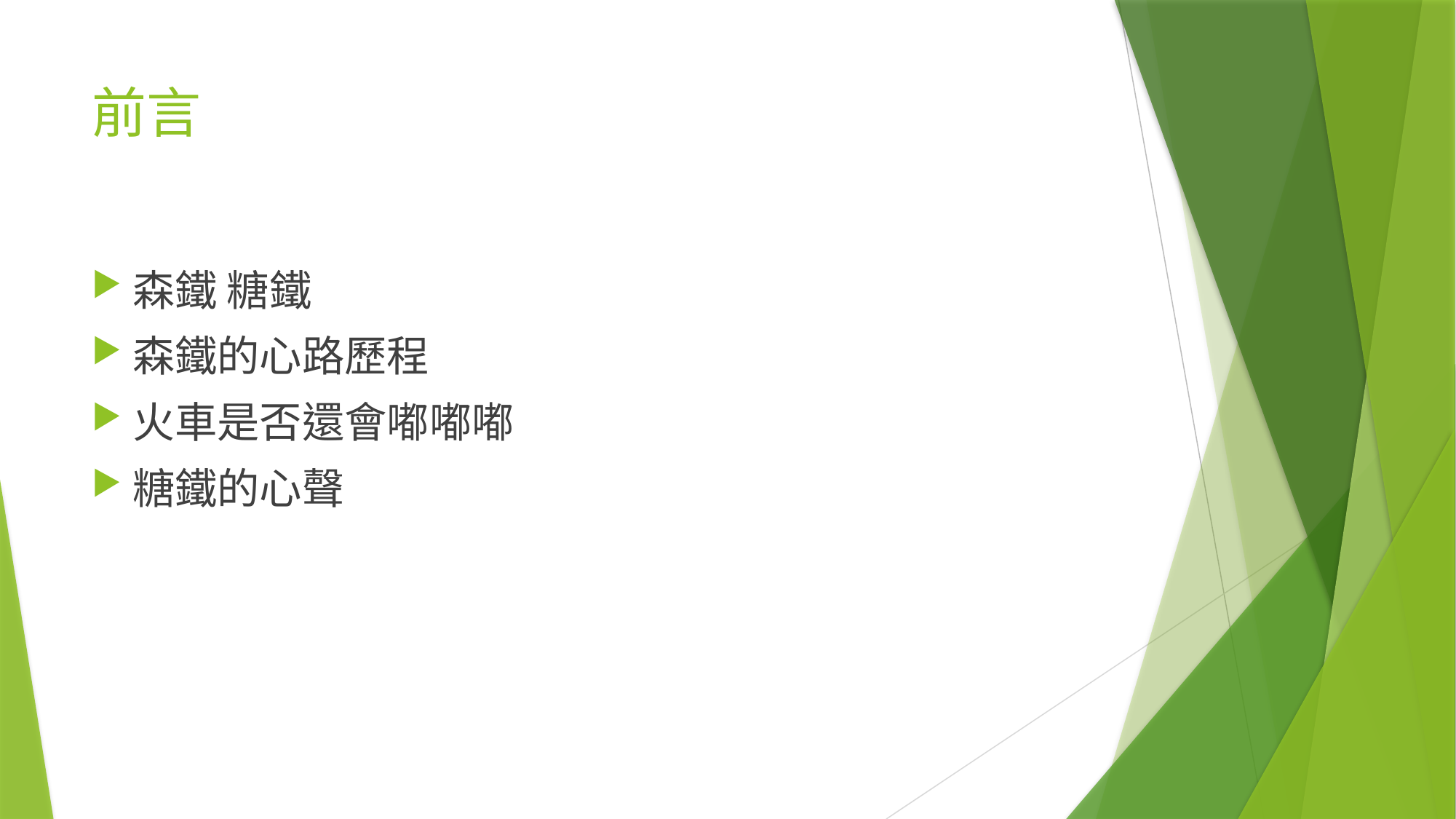

# 前言
森鐵 糖鐵
森鐵的心路歷程
火車是否還會嘟嘟嘟
糖鐵的心聲